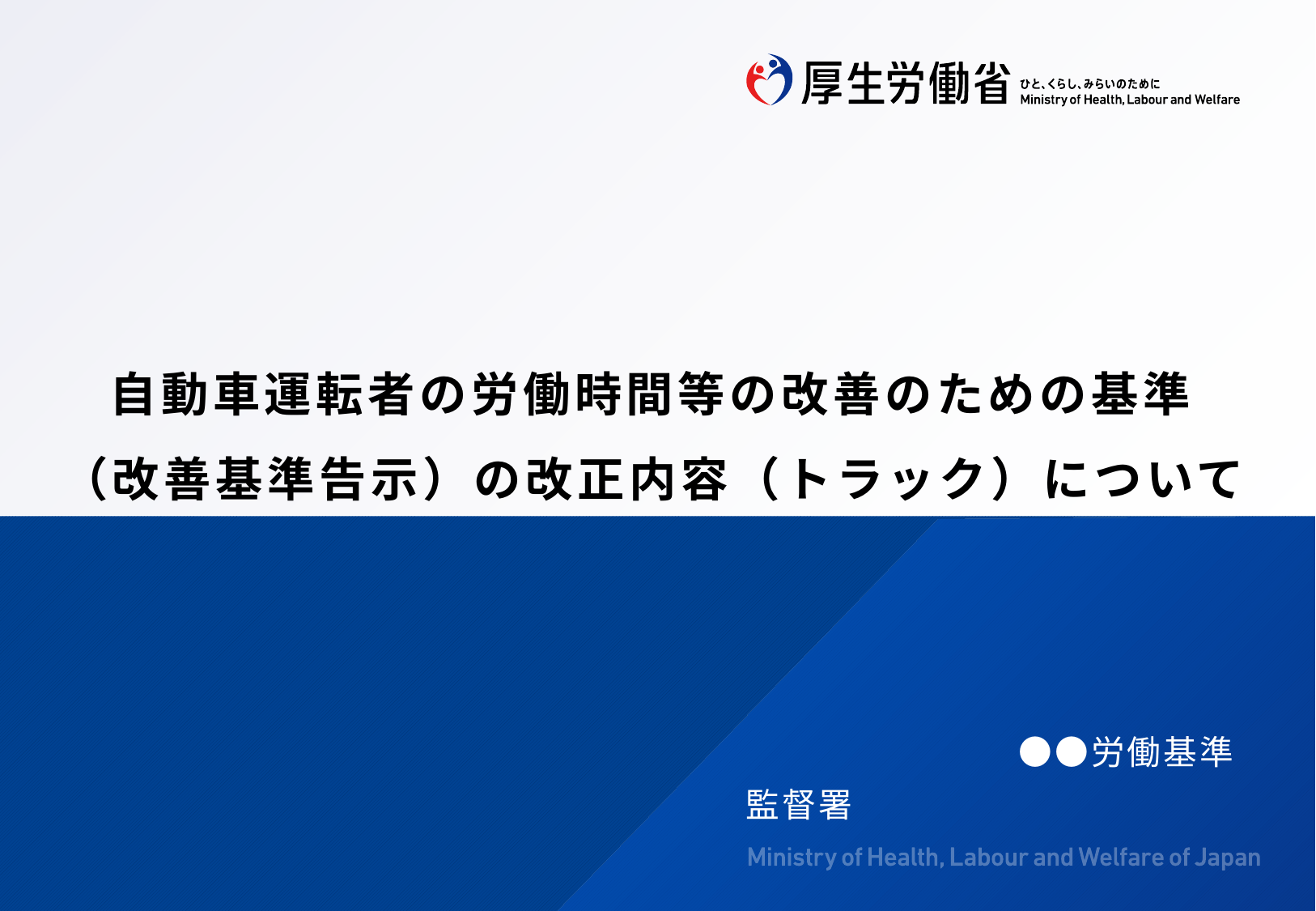

# 自動車運転者の労働時間等の改善のための基準 （改善基準告示）の改正内容（トラック）について
 　　　　　　　●●労働基準監督署